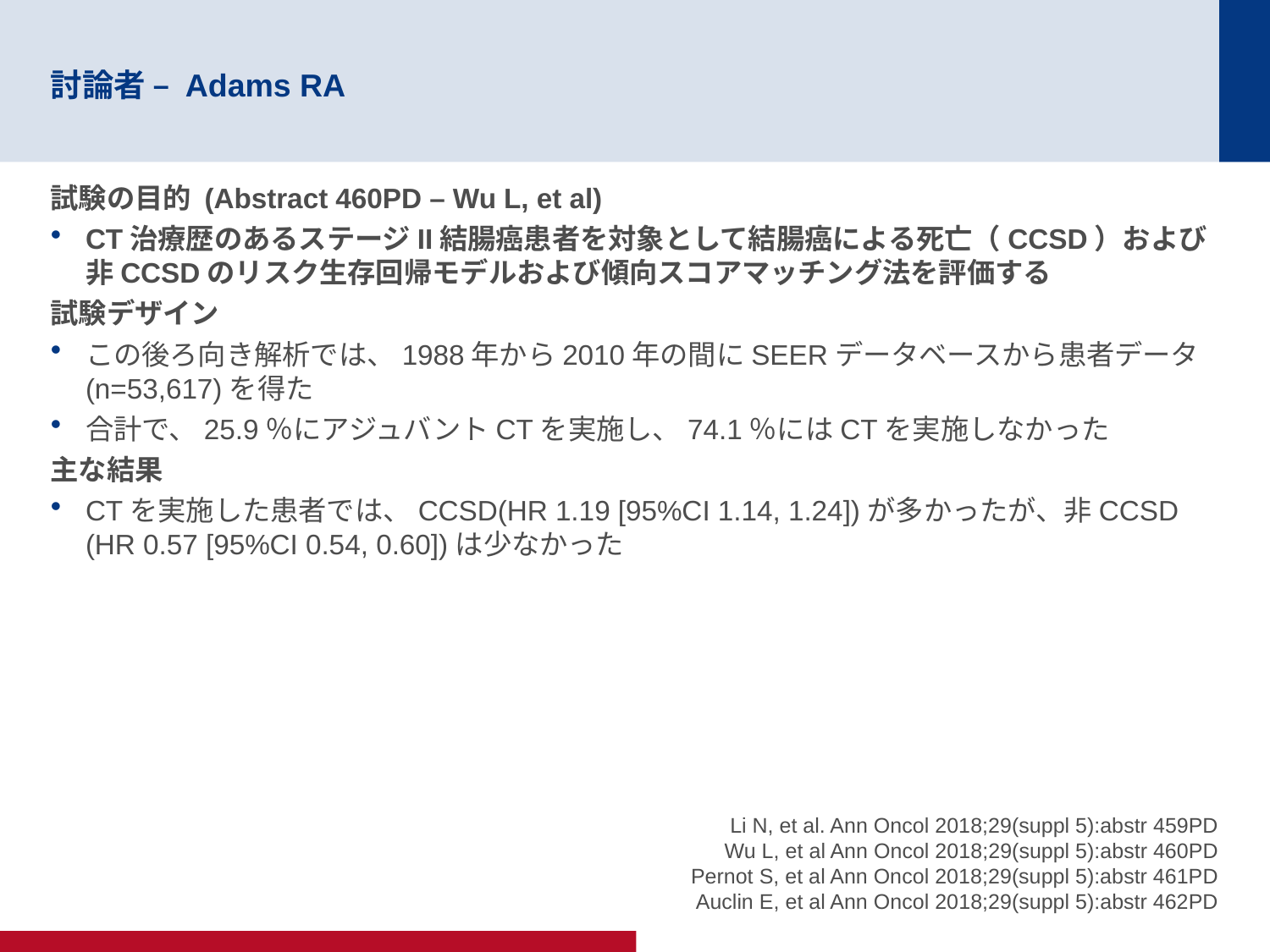

# 討論者 – Adams RA
試験の目的 (Abstract 460PD – Wu L, et al)
CT治療歴のあるステージII結腸癌患者を対象として結腸癌による死亡（CCSD）および非CCSDのリスク生存回帰モデルおよび傾向スコアマッチング法を評価する
試験デザイン
この後ろ向き解析では、1988年から2010年の間にSEERデータベースから患者データ (n=53,617)を得た
合計で、25.9％にアジュバントCTを実施し、74.1％にはCTを実施しなかった
主な結果
CTを実施した患者では、CCSD(HR 1.19 [95%CI 1.14, 1.24])が多かったが、非CCSD (HR 0.57 [95%CI 0.54, 0.60])は少なかった

Li N, et al. Ann Oncol 2018;29(suppl 5):abstr 459PD
Wu L, et al Ann Oncol 2018;29(suppl 5):abstr 460PD
Pernot S, et al Ann Oncol 2018;29(suppl 5):abstr 461PD
Auclin E, et al Ann Oncol 2018;29(suppl 5):abstr 462PD